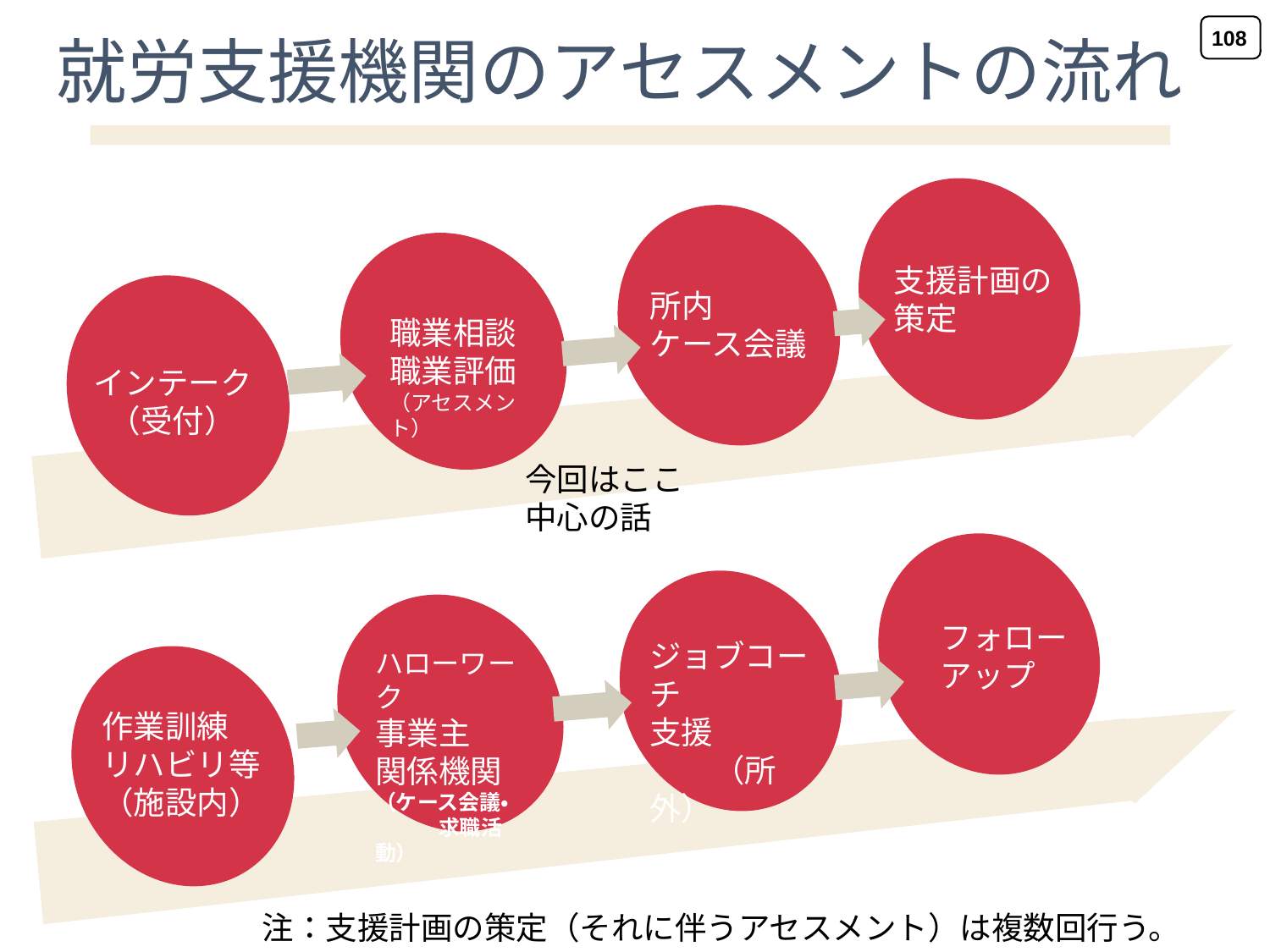

108

　就労支援機関のアセスメントの流れ

支援計画の策定

所内
ケース会議

職業相談
職業評価
（アセスメント）

インテーク
（受付）

今回はここ中心の話

フォロー
アップ
ジョブコーチ
支援
　　（所外）
ハローワーク
事業主
関係機関
（ケース会議・
　　　求職活動）

作業訓練
リハビリ等
（施設内）

注：支援計画の策定（それに伴うアセスメント）は複数回行う。